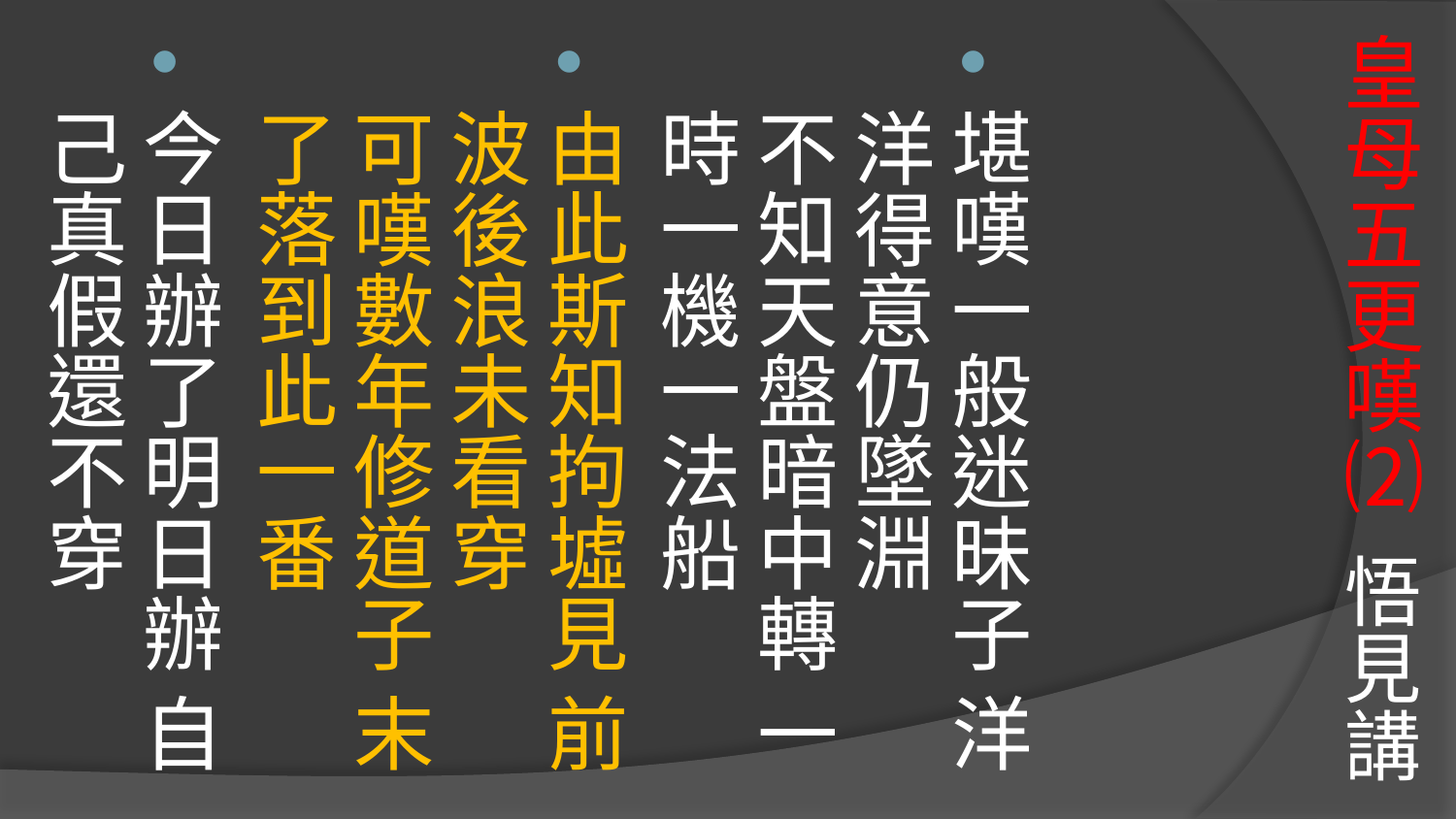

# 皇母五更嘆⑵  悟見講
堪嘆一般迷昧子 洋洋得意仍墜淵
不知天盤暗中轉 一時一機一法船
由此斯知拘墟見 前波後浪未看穿
可嘆數年修道子 末了落到此一番
今日辦了明日辦 自己真假還不穿